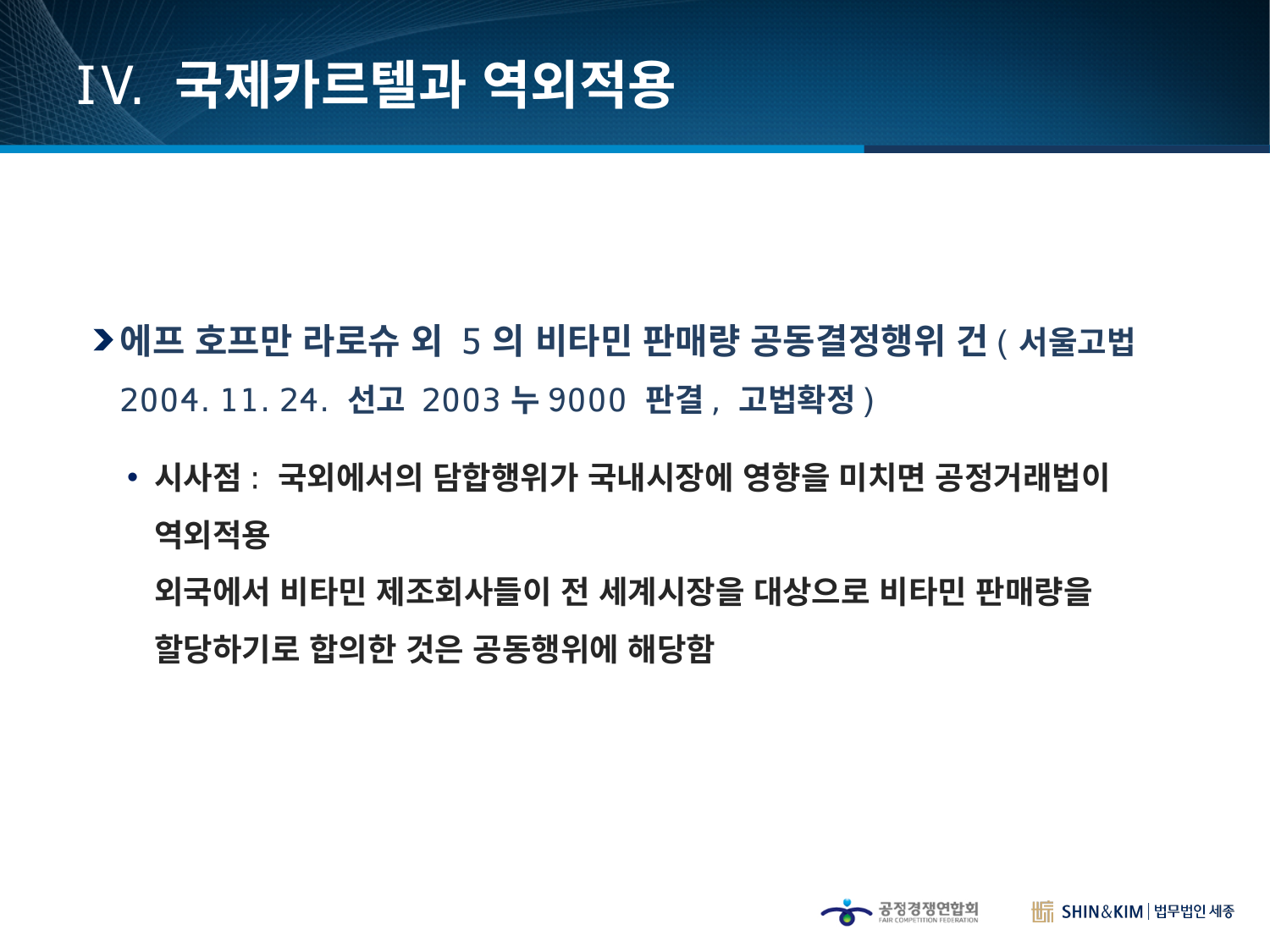

# IV. 국제카르텔과 역외적용
에프 호프만 라로슈 외 5의 비타민 판매량 공동결정행위 건(서울고법 2004. 11. 24. 선고 2003누9000 판결, 고법확정)
시사점: 국외에서의 담합행위가 국내시장에 영향을 미치면 공정거래법이 역외적용
외국에서 비타민 제조회사들이 전 세계시장을 대상으로 비타민 판매량을 할당하기로 합의한 것은 공동행위에 해당함